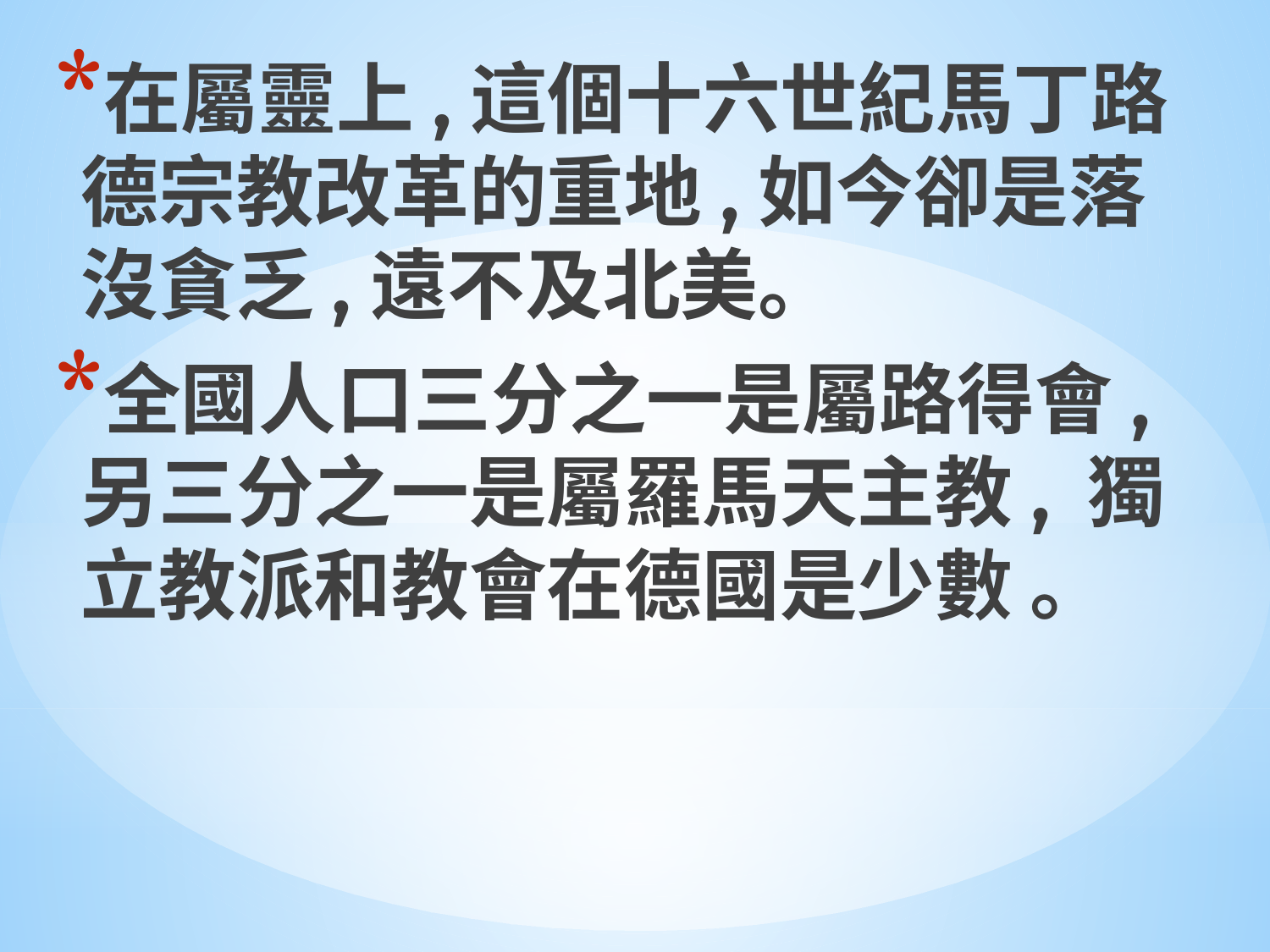

在屬靈上,這個十六世紀馬丁路德宗教改革的重地,如今卻是落沒貪乏,遠不及北美。
全國人口三分之一是屬路得會,另三分之一是屬羅馬天主教, 獨立教派和教會在德國是少數 。

#